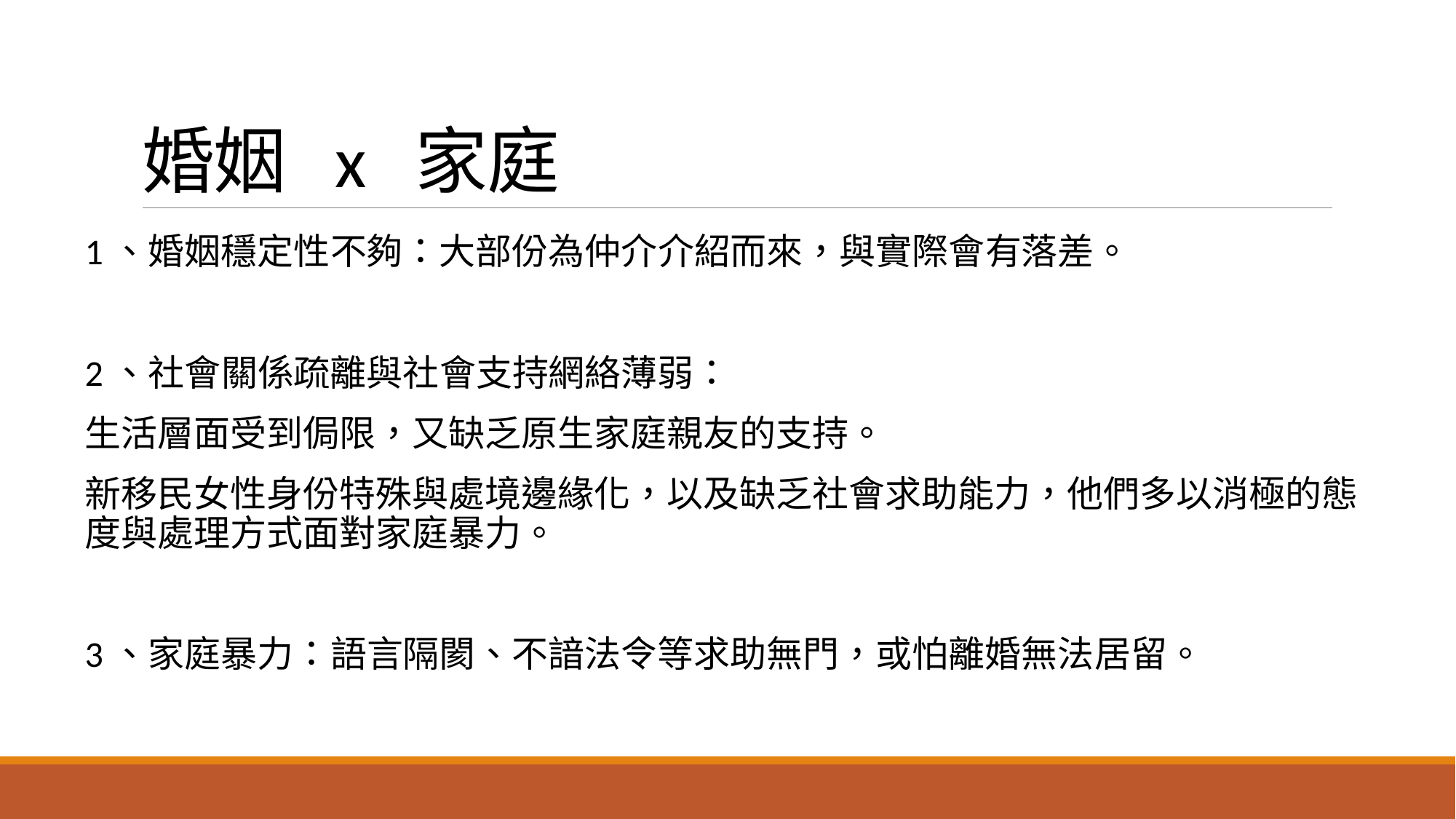

# 婚姻  x  家庭
1、婚姻穩定性不夠：大部份為仲介介紹而來，與實際會有落差。

2、社會關係疏離與社會支持網絡薄弱：
生活層面受到侷限，又缺乏原生家庭親友的支持。
新移民女性身份特殊與處境邊緣化，以及缺乏社會求助能力，他們多以消極的態度與處理方式面對家庭暴力。

3、家庭暴力：語言隔閡、不諳法令等求助無門，或怕離婚無法居留。